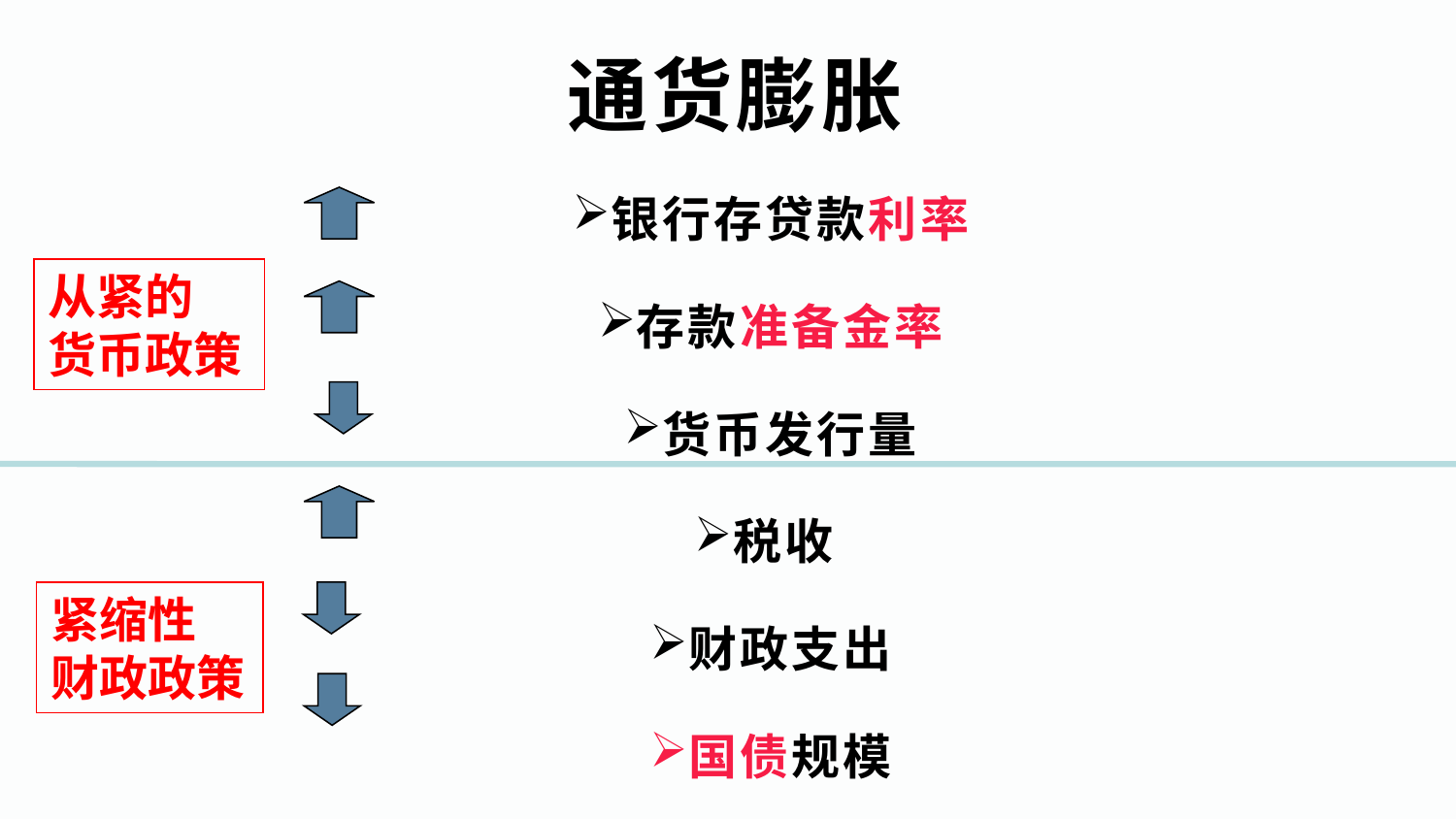

通货膨胀
银行存贷款利率
存款准备金率
货币发行量
税收
财政支出
国债规模

从紧的
货币政策

紧缩性 财政政策